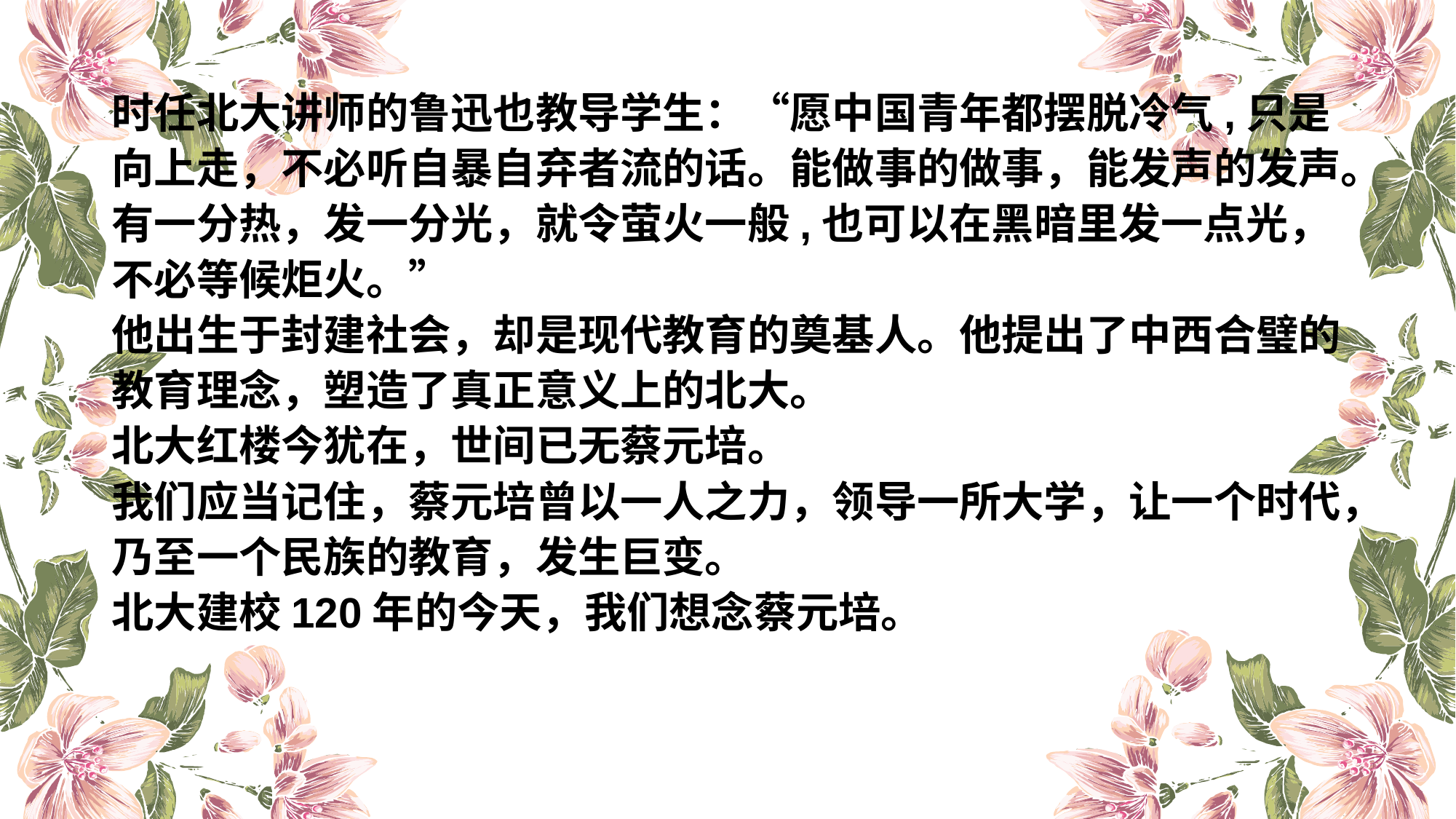

时任北大讲师的鲁迅也教导学生：“愿中国青年都摆脱冷气,只是向上走，不必听自暴自弃者流的话。能做事的做事，能发声的发声。有一分热，发一分光，就令萤火一般,也可以在黑暗里发一点光，不必等候炬火。”
他出生于封建社会，却是现代教育的奠基人。他提出了中西合璧的教育理念，塑造了真正意义上的北大。
北大红楼今犹在，世间已无蔡元培。
我们应当记住，蔡元培曾以一人之力，领导一所大学，让一个时代，乃至一个民族的教育，发生巨变。
北大建校120年的今天，我们想念蔡元培。
#